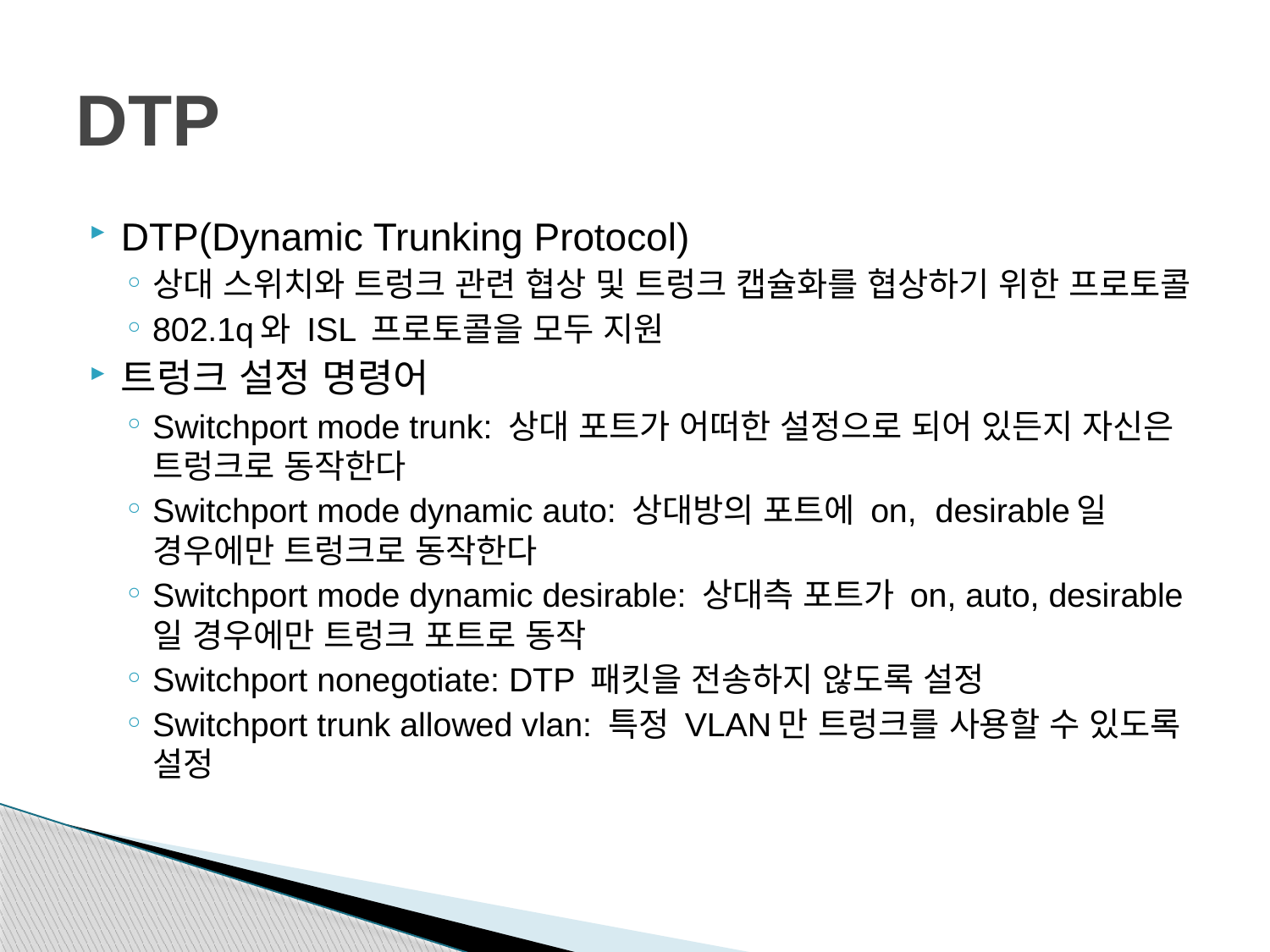

# DTP
DTP(Dynamic Trunking Protocol)
상대 스위치와 트렁크 관련 협상 및 트렁크 캡슐화를 협상하기 위한 프로토콜
802.1q와 ISL 프로토콜을 모두 지원
트렁크 설정 명령어
Switchport mode trunk: 상대 포트가 어떠한 설정으로 되어 있든지 자신은 트렁크로 동작한다
Switchport mode dynamic auto: 상대방의 포트에 on,  desirable일 경우에만 트렁크로 동작한다
Switchport mode dynamic desirable: 상대측 포트가 on, auto, desirable일 경우에만 트렁크 포트로 동작
Switchport nonegotiate: DTP 패킷을 전송하지 않도록 설정
Switchport trunk allowed vlan: 특정 VLAN만 트렁크를 사용할 수 있도록 설정